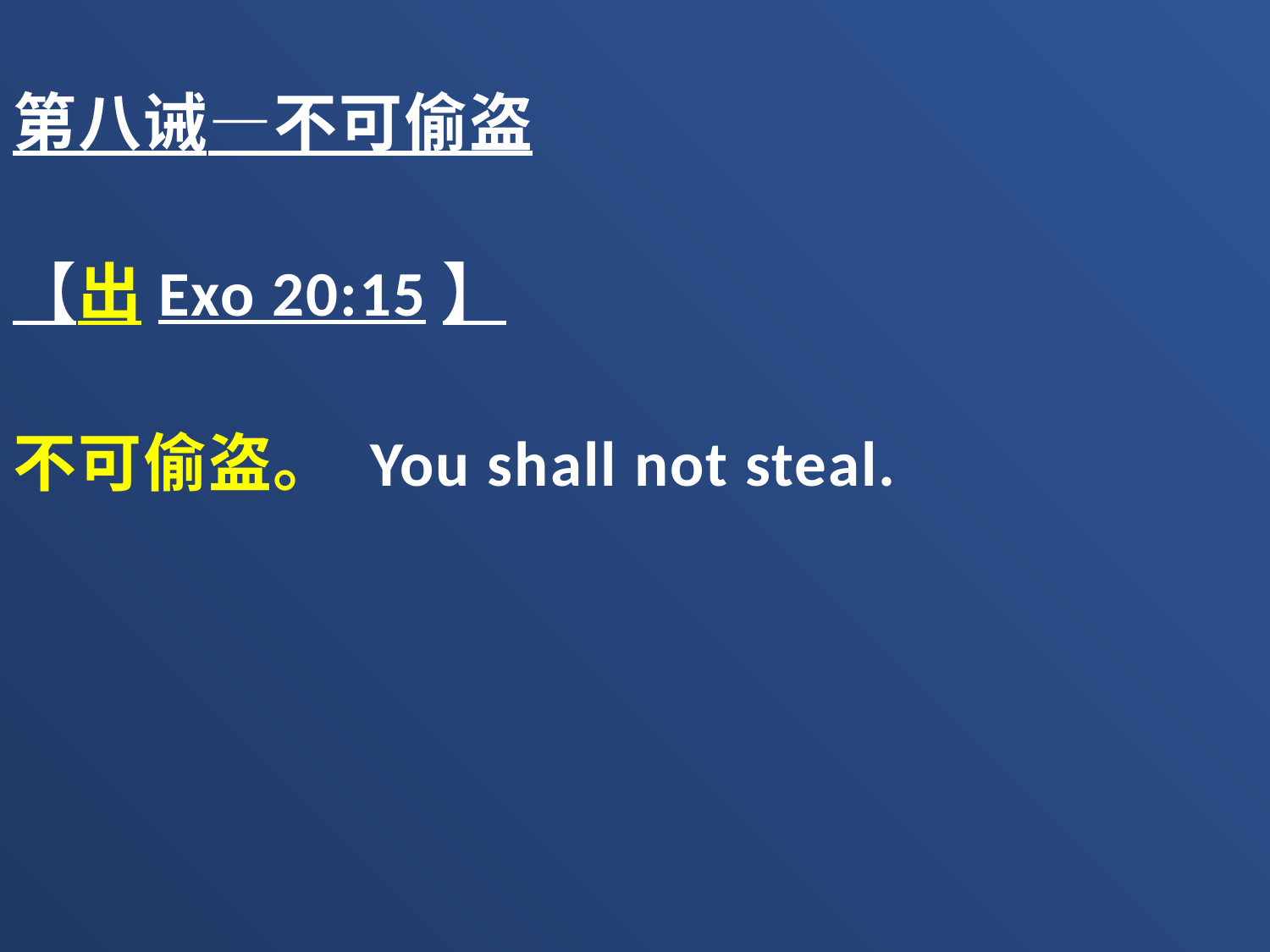

第八诫—不可偷盗
【出Exo 20:15】
不可偷盗。 You shall not steal.